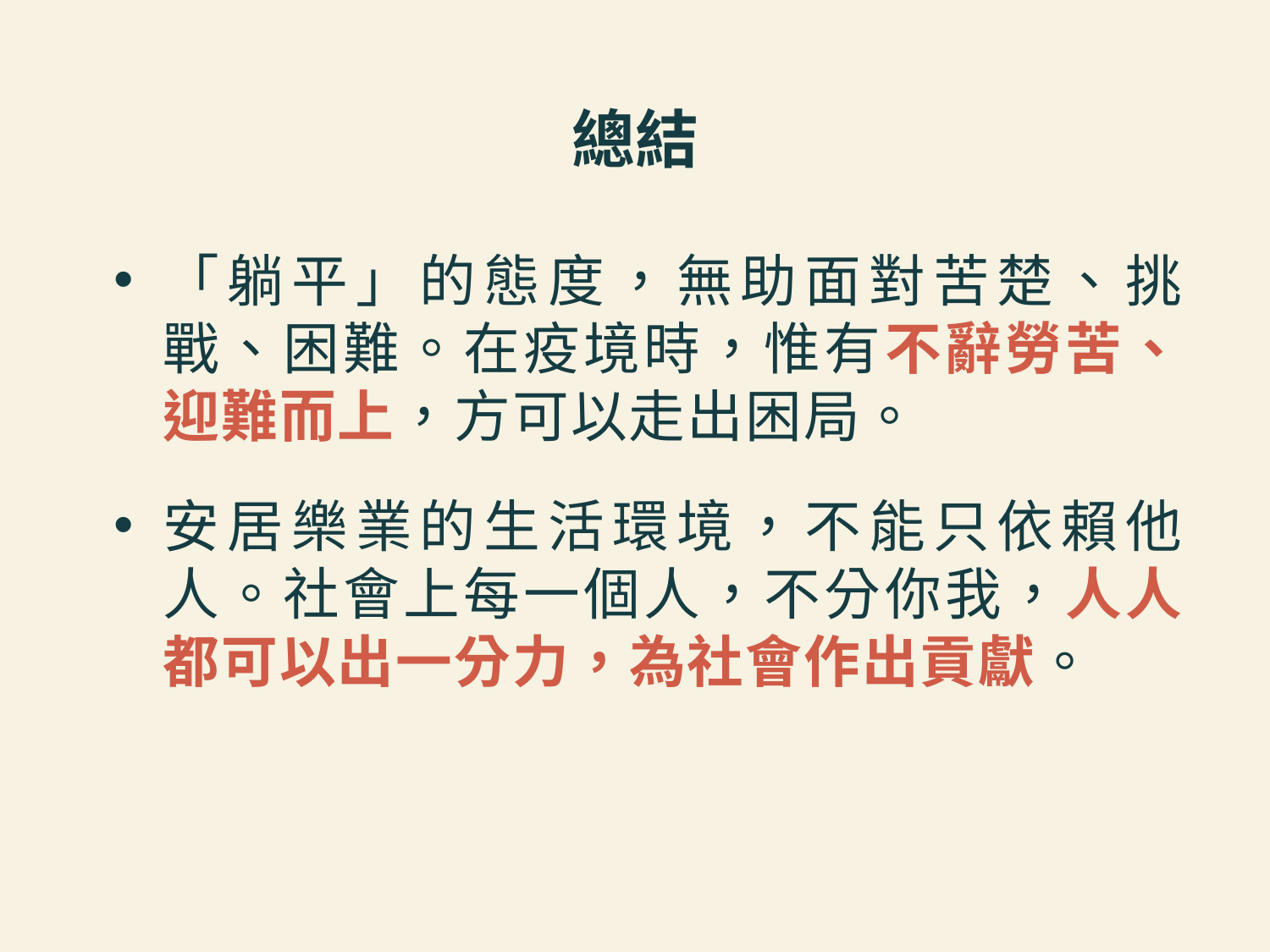

總結
「躺平」的態度，無助面對苦楚、挑戰、困難。在疫境時，惟有不辭勞苦、迎難而上，方可以走出困局。
安居樂業的生活環境，不能只依賴他人。社會上每一個人，不分你我，人人都可以出一分力，為社會作出貢獻。